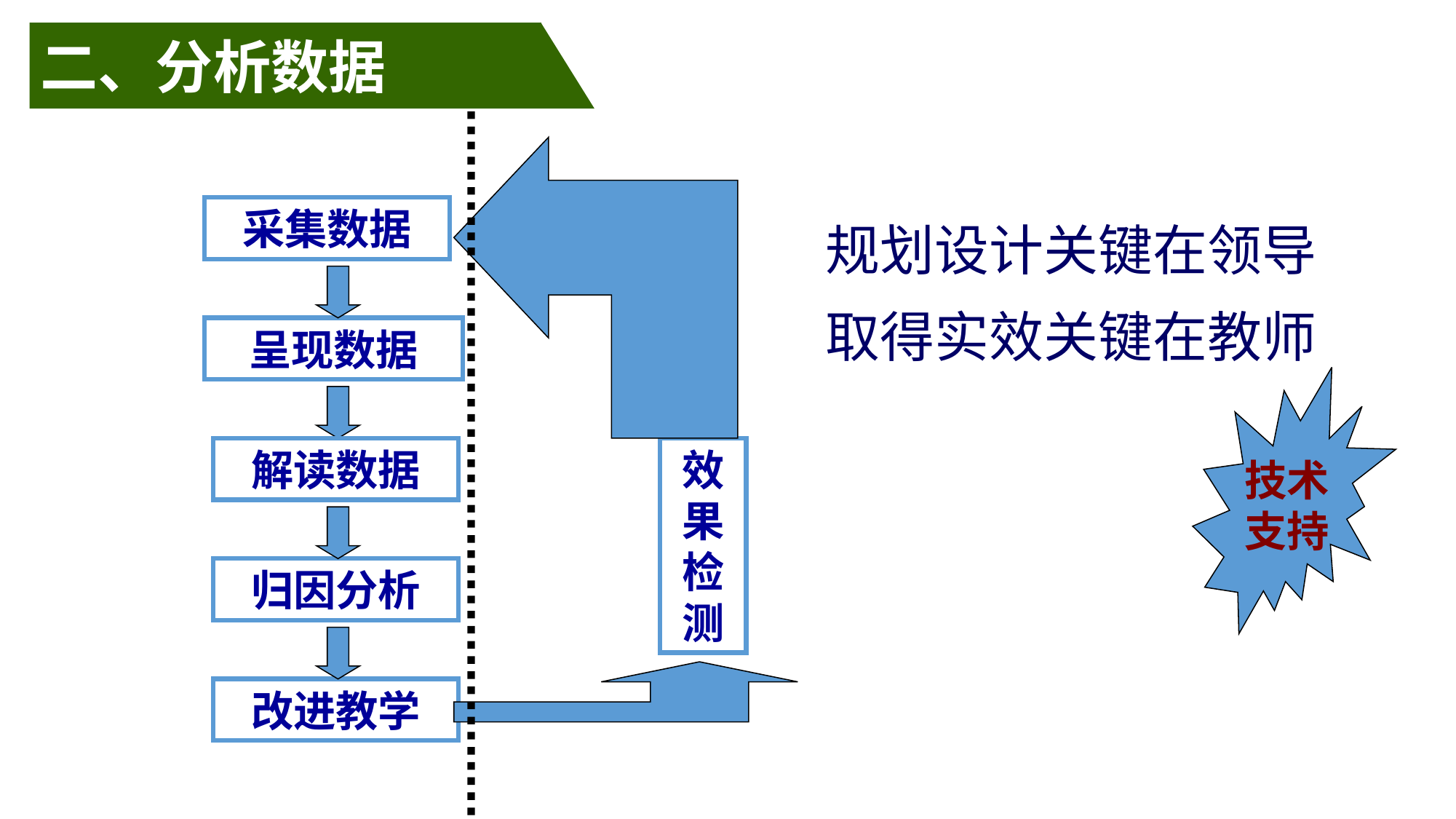

二、分析数据

采集数据
规划设计关键在领导
取得实效关键在教师

呈现数据
技术
支持

解读数据
效果检测

归因分析

改进教学